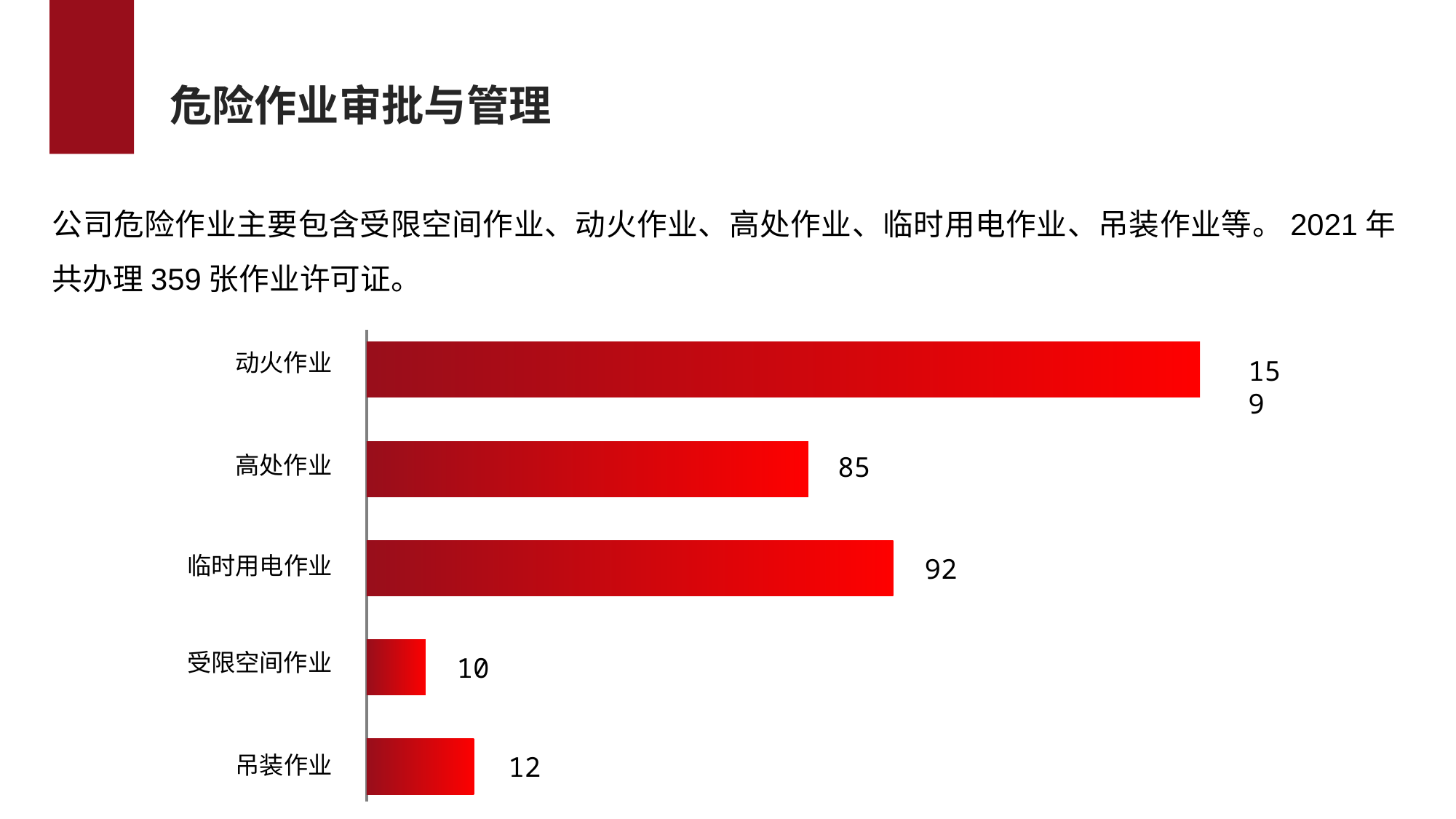

危险作业审批与管理
公司危险作业主要包含受限空间作业、动火作业、高处作业、临时用电作业、吊装作业等。2021年共办理359张作业许可证。
动火作业

159

高处作业
85

临时用电作业
92

受限空间作业
10

吊装作业
12